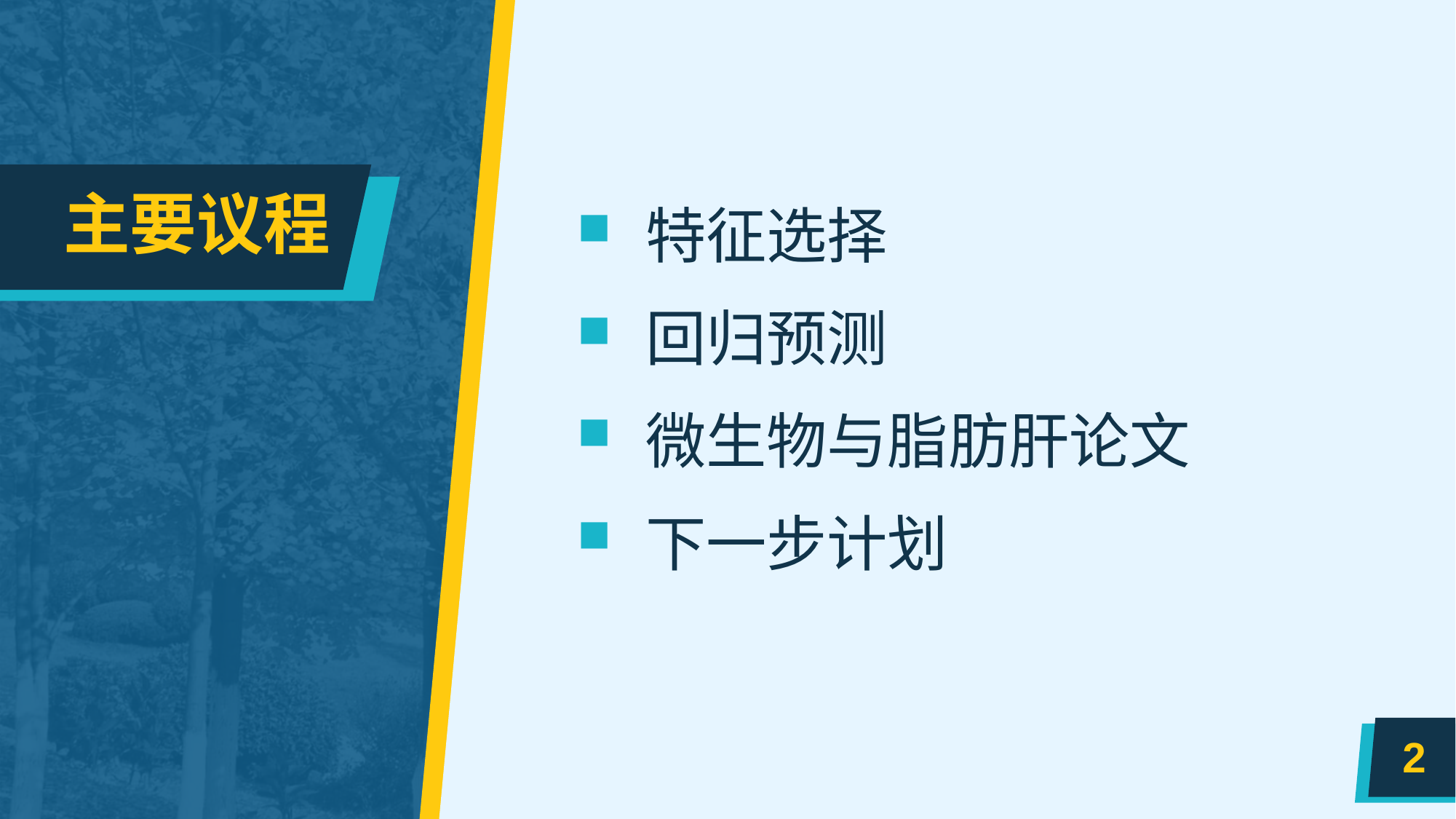

# 主要议程
特征选择
回归预测
微生物与脂肪肝论文
下一步计划
2